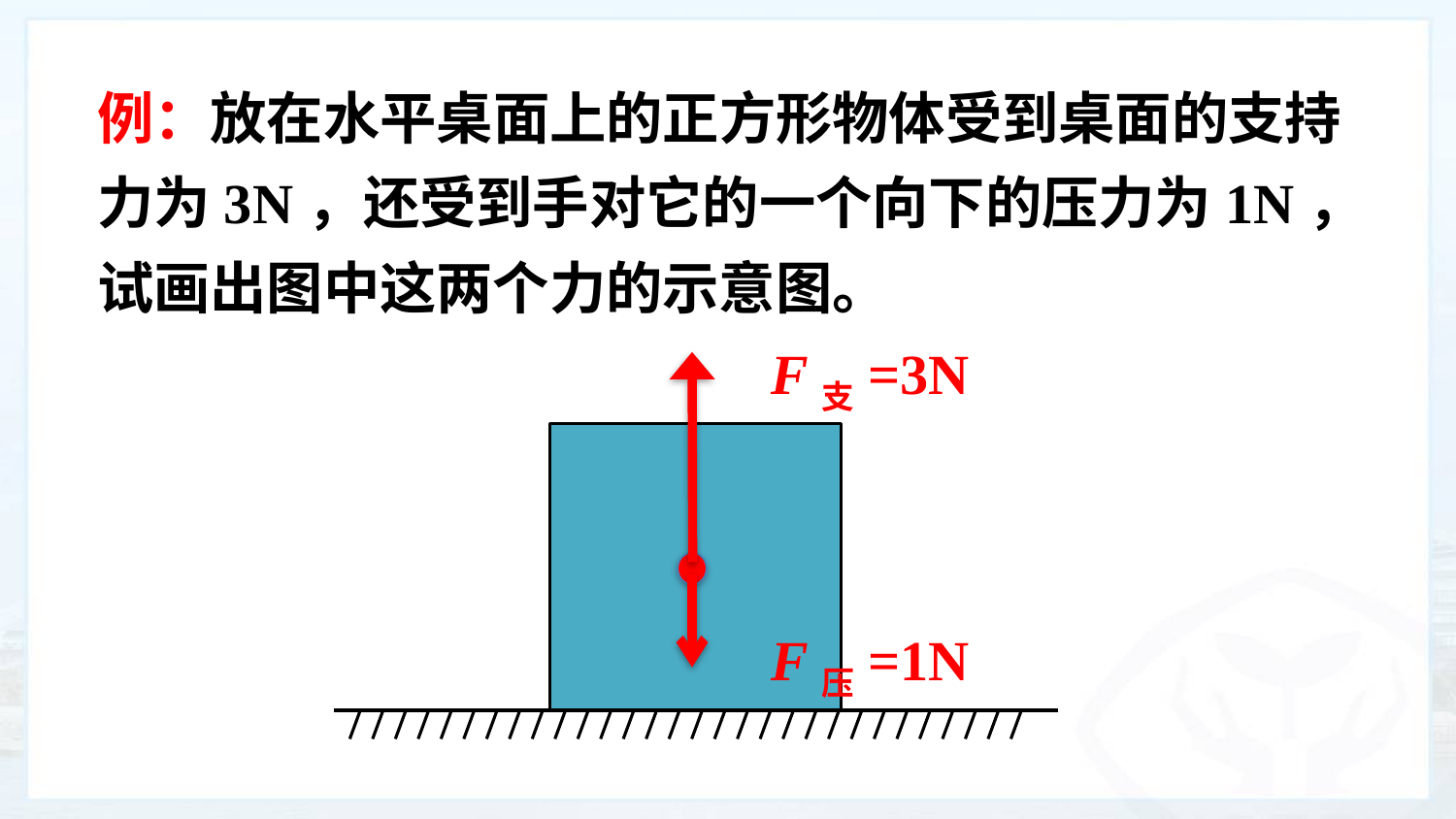

例：放在水平桌面上的正方形物体受到桌面的支持力为3N，还受到手对它的一个向下的压力为1N，试画出图中这两个力的示意图。
F支=3N

F压=1N